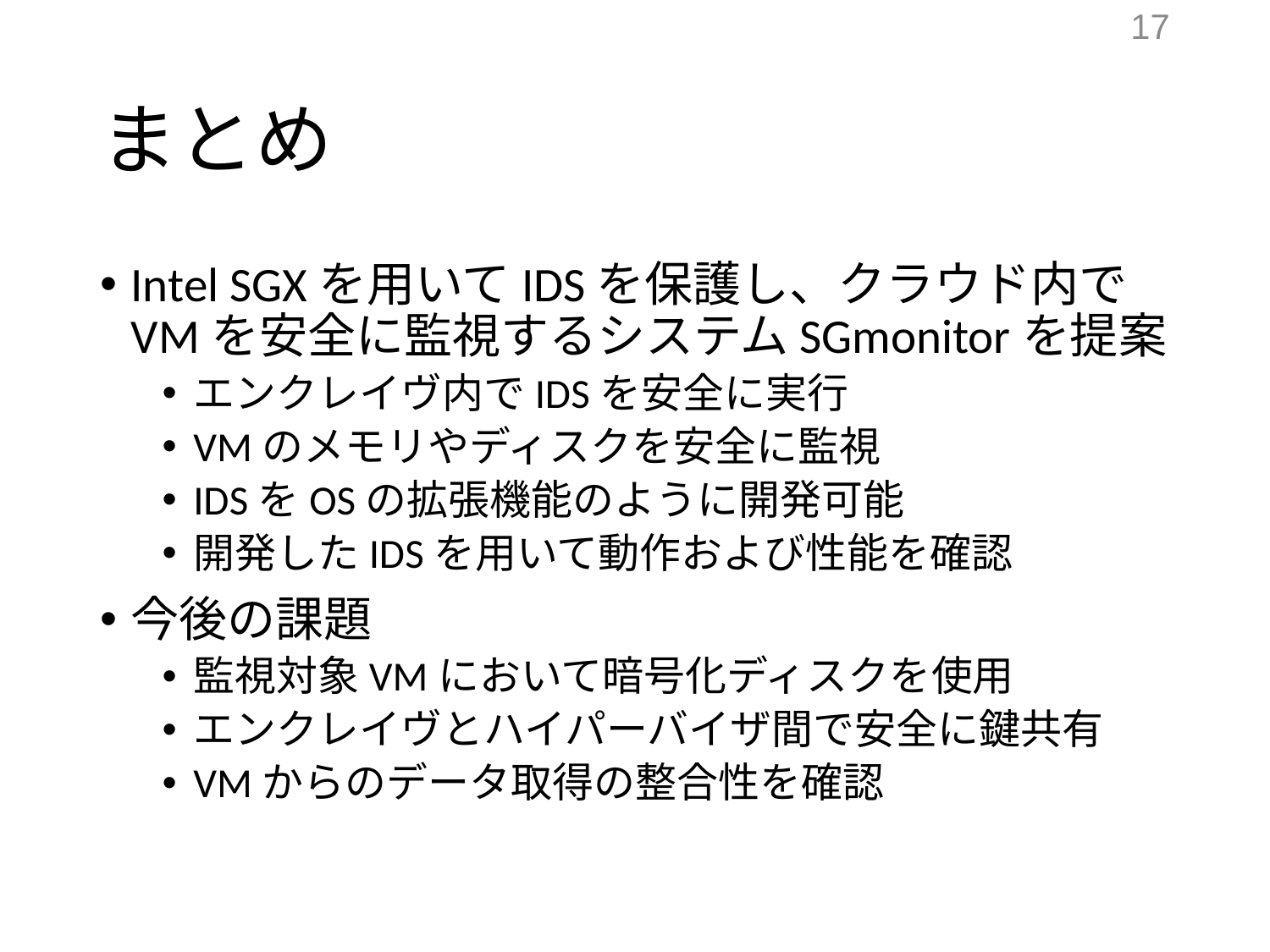

17
# まとめ
Intel SGXを用いてIDSを保護し、クラウド内でVMを安全に監視するシステムSGmonitorを提案
エンクレイヴ内でIDSを安全に実行
VMのメモリやディスクを安全に監視
IDSをOSの拡張機能のように開発可能
開発したIDSを用いて動作および性能を確認
今後の課題
監視対象VMにおいて暗号化ディスクを使用
エンクレイヴとハイパーバイザ間で安全に鍵共有
VMからのデータ取得の整合性を確認